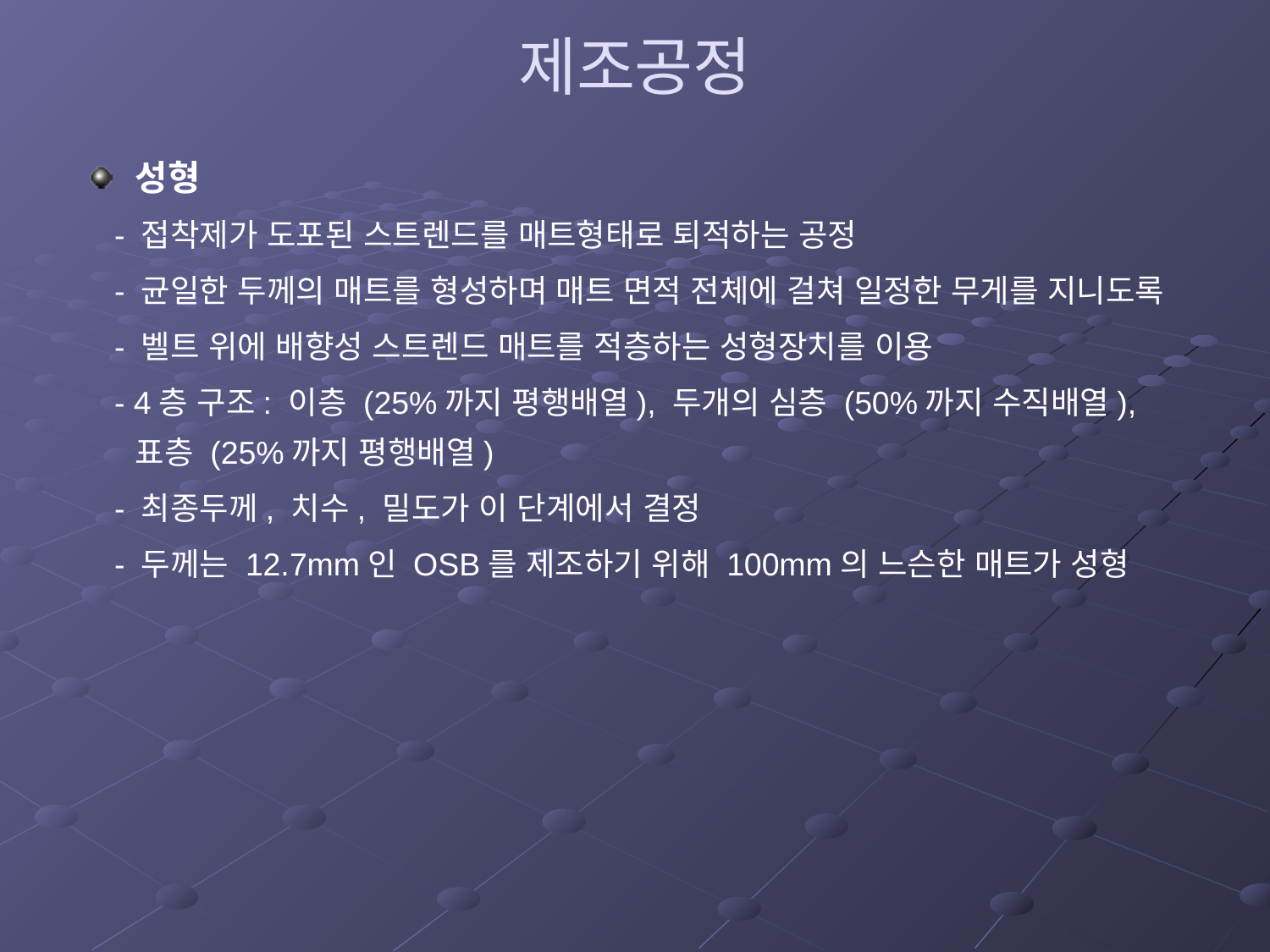

# 제조공정
성형
   - 접착제가 도포된 스트렌드를 매트형태로 퇴적하는 공정
   - 균일한 두께의 매트를 형성하며 매트 면적 전체에 걸쳐 일정한 무게를 지니도록
   - 벨트 위에 배향성 스트렌드 매트를 적층하는 성형장치를 이용
   - 4층 구조: 이층 (25%까지 평행배열), 두개의 심층 (50%까지 수직배열), 표층 (25%까지 평행배열)
   - 최종두께, 치수, 밀도가 이 단계에서 결정
   - 두께는 12.7mm인 OSB를 제조하기 위해 100mm의 느슨한 매트가 성형